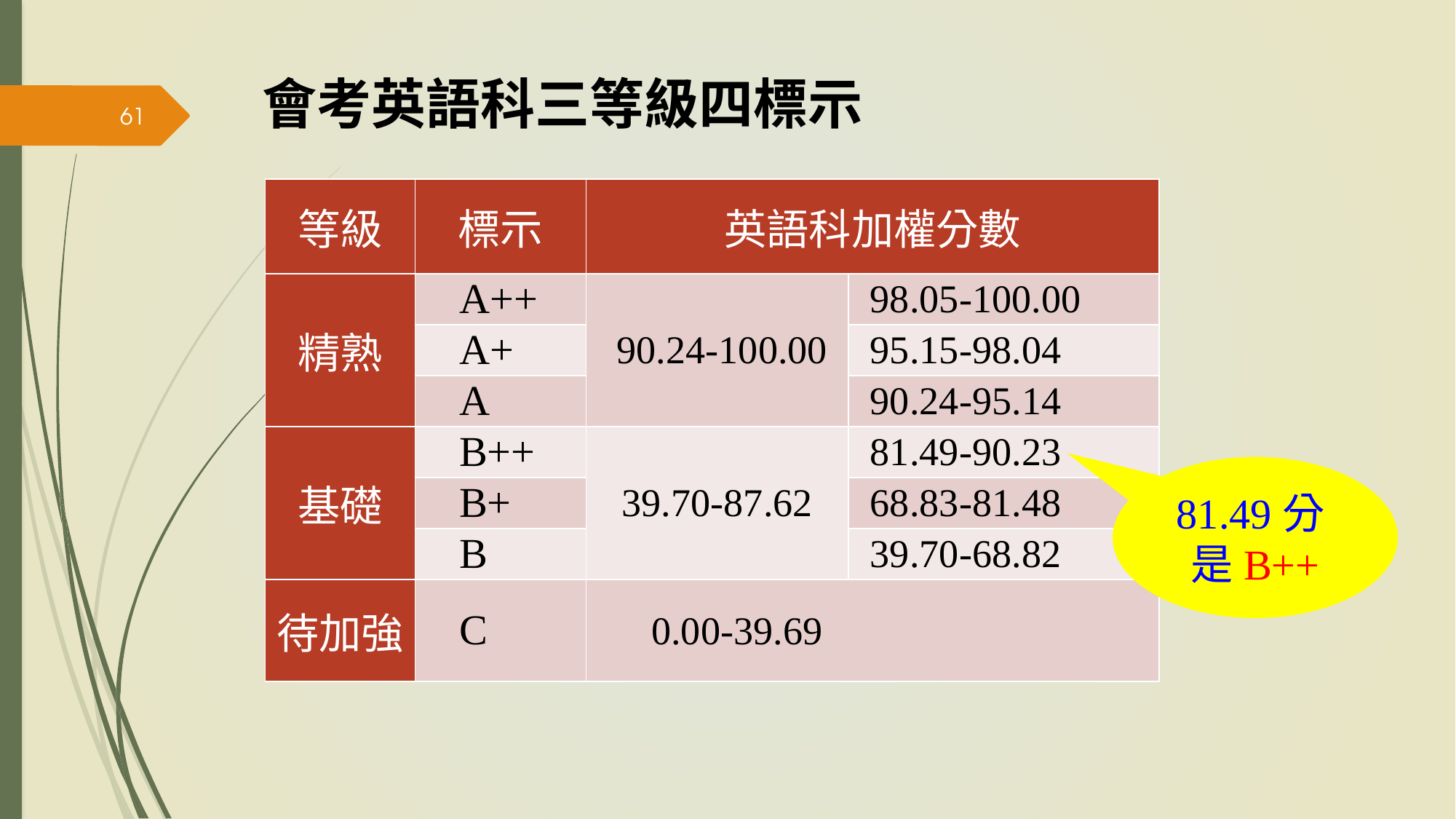

61
# 會考英語科三等級四標示

| 等級 | 標示 | 英語科加權分數 |  |
| --- | --- | --- | --- |
| 精熟 | A++ | 90.24-100.00 | 98.05-100.00 |
|  | A+ |  | 95.15-98.04 |
|  | A |  | 90.24-95.14 |
| 基礎 | B++ | 39.70-87.62 | 81.49-90.23 |
|  | B+ |  | 68.83-81.48 |
|  | B |  | 39.70-68.82 |
| 待加強 | C | 0.00-39.69 |  |
81.49分
是B++